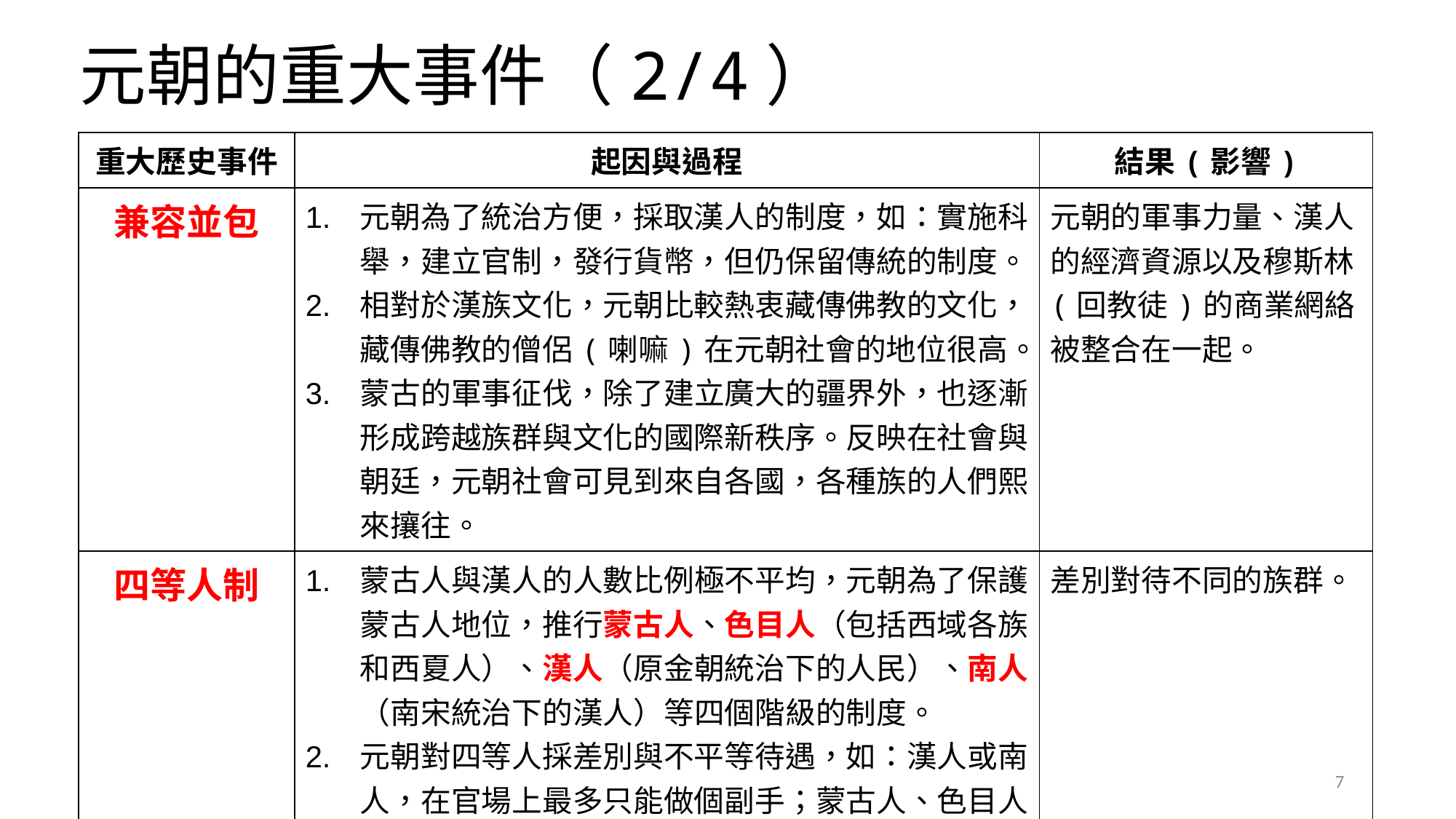

# 元朝的重大事件（2/4）
| 重大歷史事件 | 起因與過程 | 結果(影響) |
| --- | --- | --- |
| 兼容並包 | 元朝為了統治方便，採取漢人的制度，如：實施科舉，建立官制，發行貨幣，但仍保留傳統的制度。 相對於漢族文化，元朝比較熱衷藏傳佛教的文化，藏傳佛教的僧侶(喇嘛)在元朝社會的地位很高。 蒙古的軍事征伐，除了建立廣大的疆界外，也逐漸形成跨越族群與文化的國際新秩序。反映在社會與朝廷，元朝社會可見到來自各國，各種族的人們熙來攘往。 | 元朝的軍事力量、漢人的經濟資源以及穆斯林(回教徒)的商業網絡被整合在一起。 |
| 四等人制 | 蒙古人與漢人的人數比例極不平均，元朝為了保護蒙古人地位，推行蒙古人、色目人（包括西域各族和西夏人）、漢人（原金朝統治下的人民）、南人（南宋統治下的漢人）等四個階級的制度。 元朝對四等人採差別與不平等待遇，如：漢人或南人，在官場上最多只能做個副手；蒙古人、色目人犯法，所受的刑罰往往比漢人、南人要輕。 | 差別對待不同的族群。 |
7